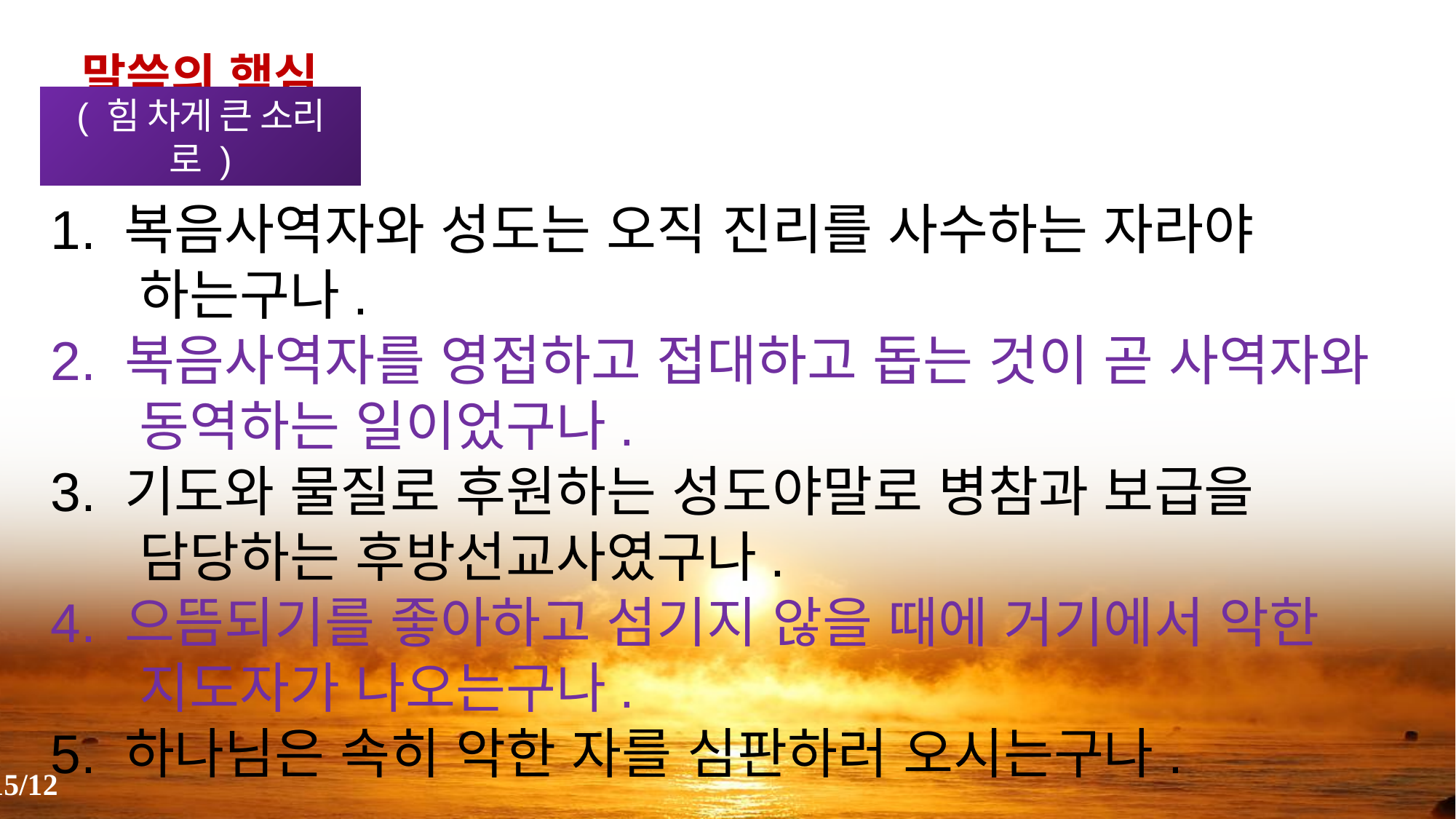

말씀의 핵심

( 힘 차게 큰 소리로 )
1. 복음사역자와 성도는 오직 진리를 사수하는 자라야 하는구나.
2. 복음사역자를 영접하고 접대하고 돕는 것이 곧 사역자와 동역하는 일이었구나.
3. 기도와 물질로 후원하는 성도야말로 병참과 보급을 담당하는 후방선교사였구나.
4. 으뜸되기를 좋아하고 섬기지 않을 때에 거기에서 악한 지도자가 나오는구나.
5. 하나님은 속히 악한 자를 심판하러 오시는구나.